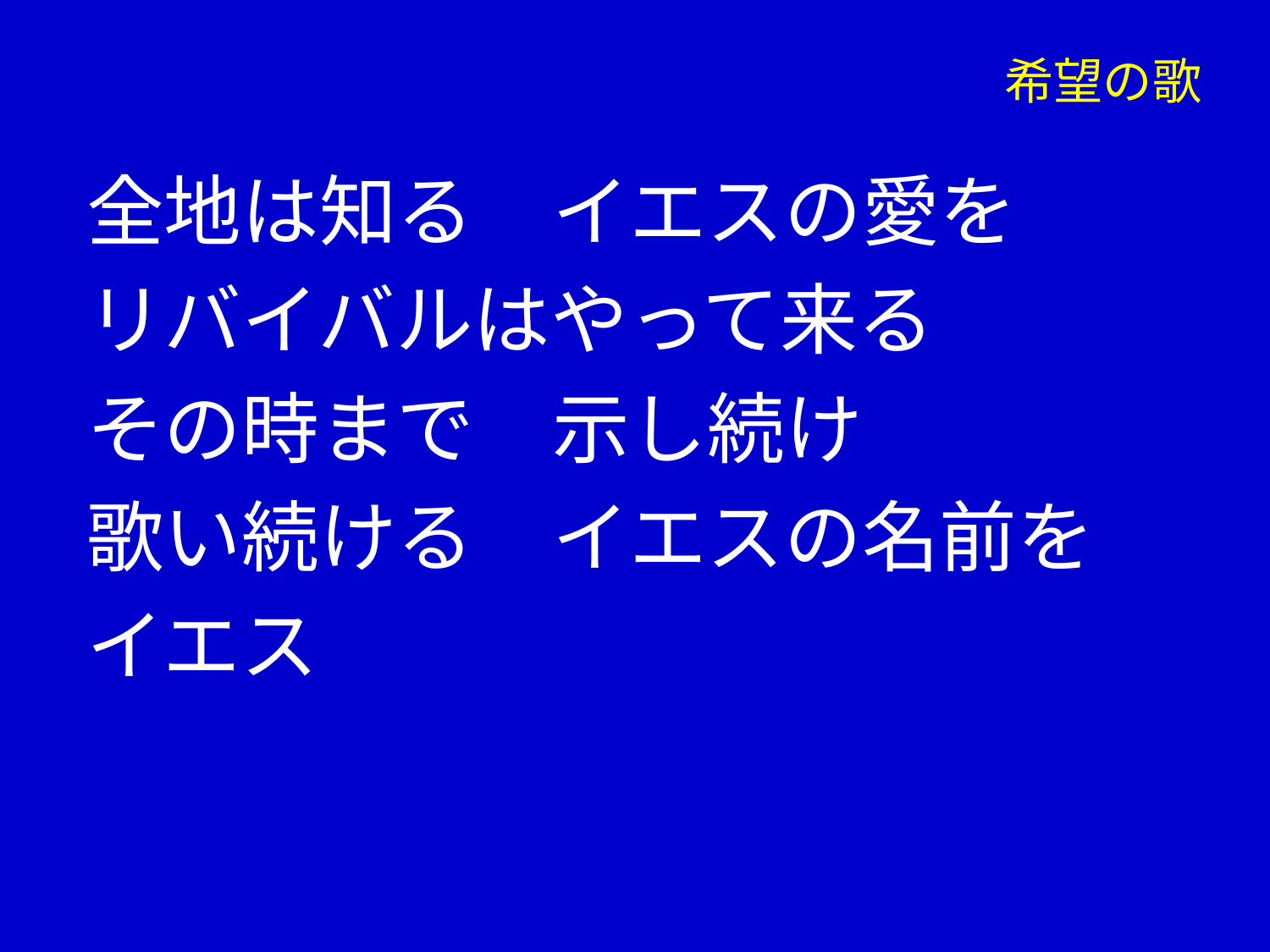

# 希望の歌
全地は知る　イエスの愛を
リバイバルはやって来る
その時まで　示し続け
歌い続ける　イエスの名前を
イエス